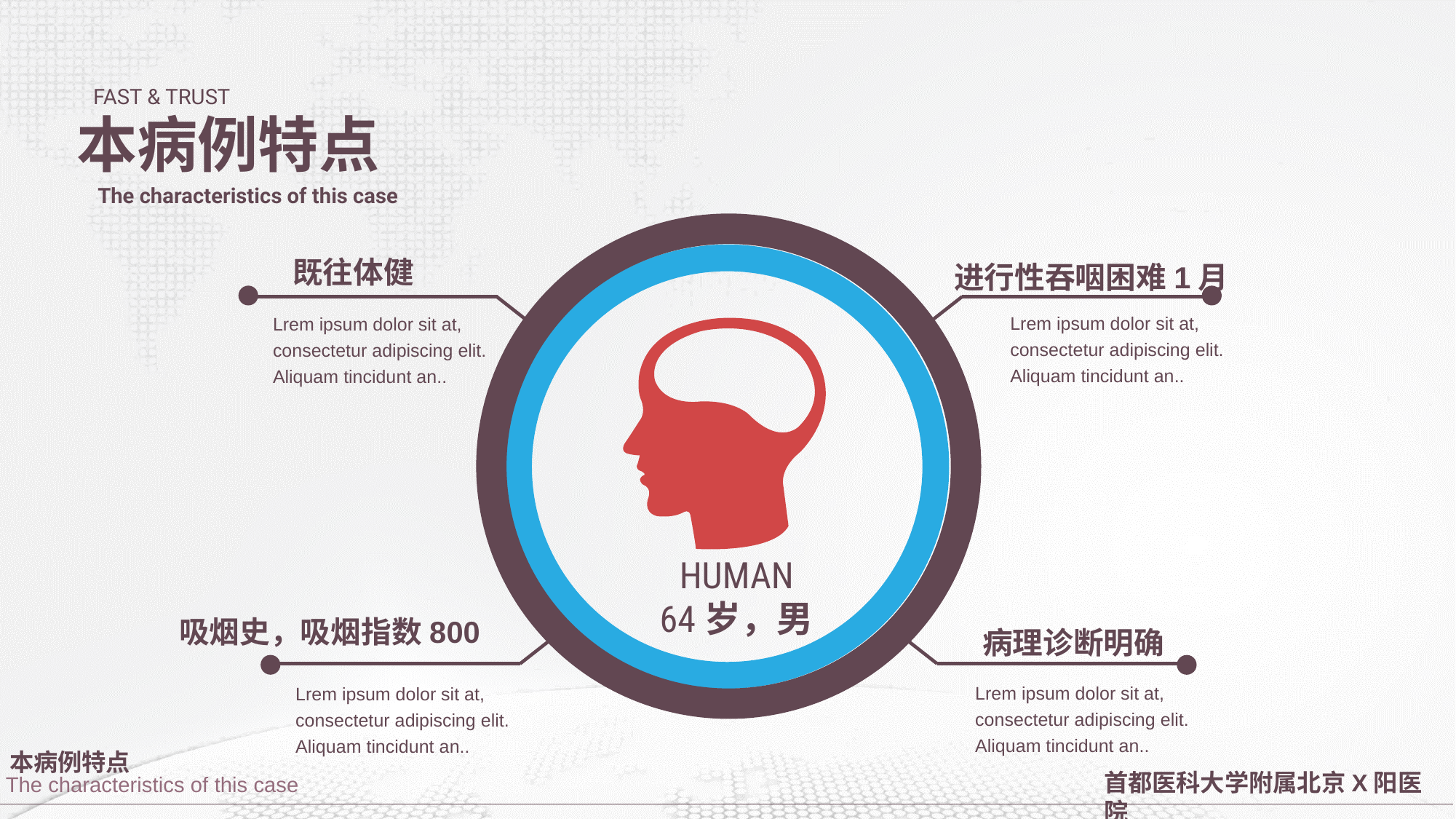

FAST & TRUST
本病例特点
The characteristics of this case

进行性吞咽困难1月

既往体健

Lrem ipsum dolor sit at, consectetur adipiscing elit. Aliquam tincidunt an..
Lrem ipsum dolor sit at, consectetur adipiscing elit. Aliquam tincidunt an..
HUMAN
64岁，男
吸烟史，吸烟指数800
 病理诊断明确

Lrem ipsum dolor sit at, consectetur adipiscing elit. Aliquam tincidunt an..
Lrem ipsum dolor sit at, consectetur adipiscing elit. Aliquam tincidunt an..
本病例特点
首都医科大学附属北京X阳医院
The characteristics of this case